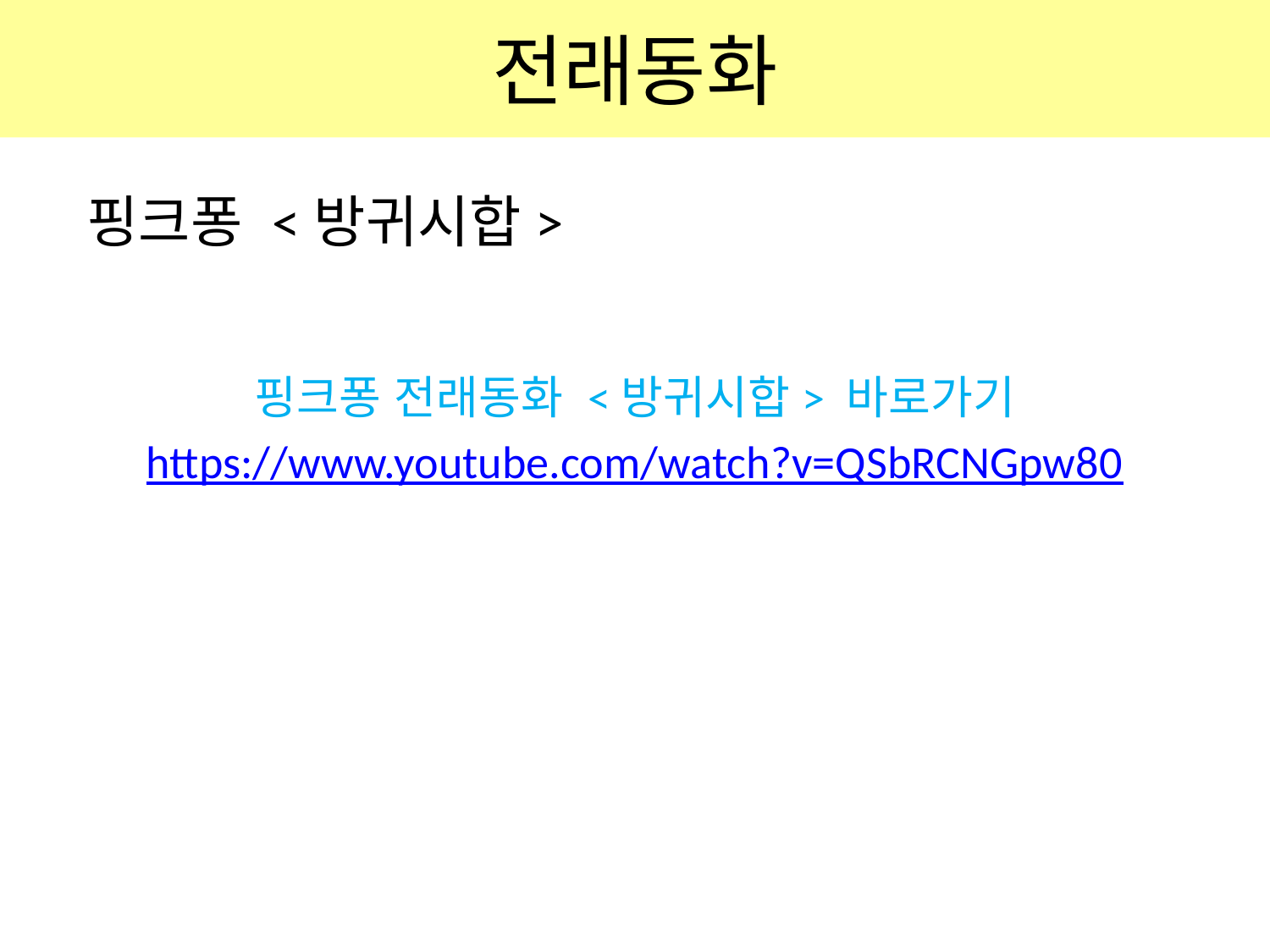

# 전래동화
핑크퐁 <방귀시합>
핑크퐁 전래동화 <방귀시합> 바로가기
https://www.youtube.com/watch?v=QSbRCNGpw80